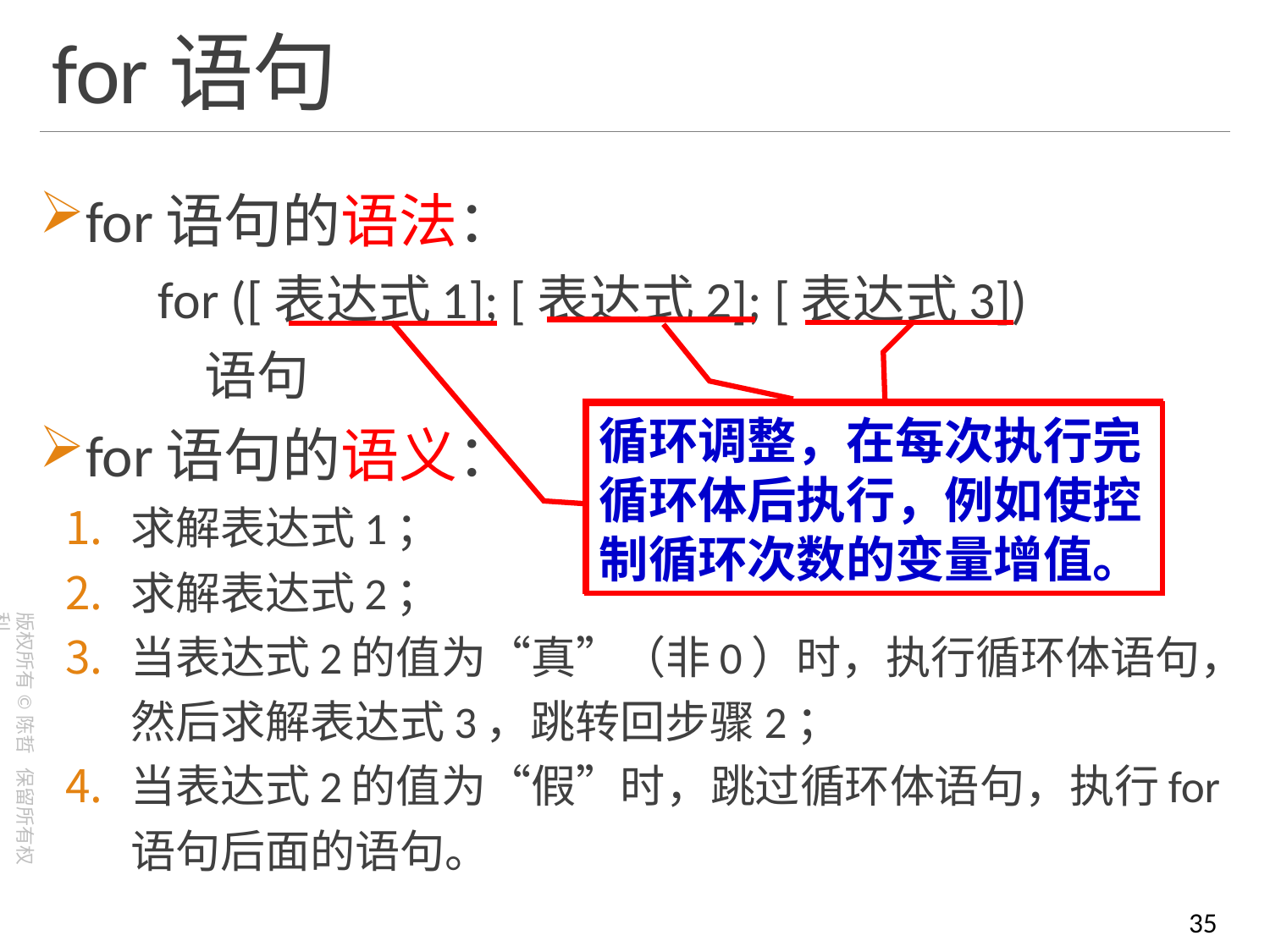

# for语句
for语句的语法：
          for ([表达式1]; [表达式2]; [表达式3])
             语句
for语句的语义：
求解表达式1；
求解表达式2；
当表达式2的值为“真”（非0）时，执行循环体语句，然后求解表达式3，跳转回步骤2；
当表达式2的值为“假”时，跳过循环体语句，执行for语句后面的语句。
设置初始值，只执行一次。可以设置零个、一个或多个变量在循环中的初始值。
循环调整，在每次执行完循环体后执行，例如使控制循环次数的变量增值。
循环条件，在每次执行循环体前先求解此表达式，用来判定是否继续循环。
35